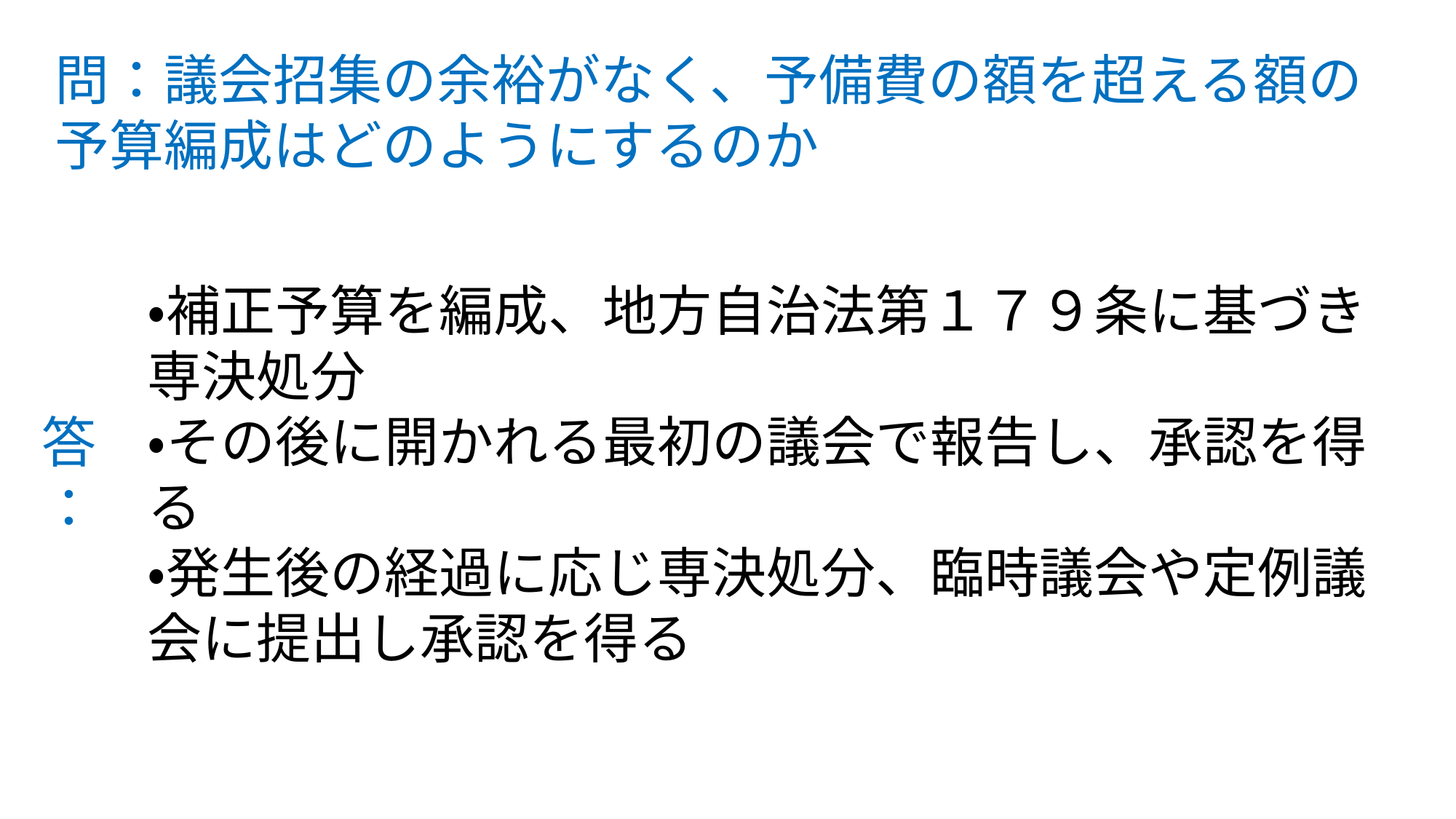

問：議会招集の余裕がなく、予備費の額を超える額の予算編成はどのようにするのか
・補正予算を編成、地方自治法第１７９条に基づき専決処分
・その後に開かれる最初の議会で報告し、承認を得る
・発生後の経過に応じ専決処分、臨時議会や定例議会に提出し承認を得る
答：